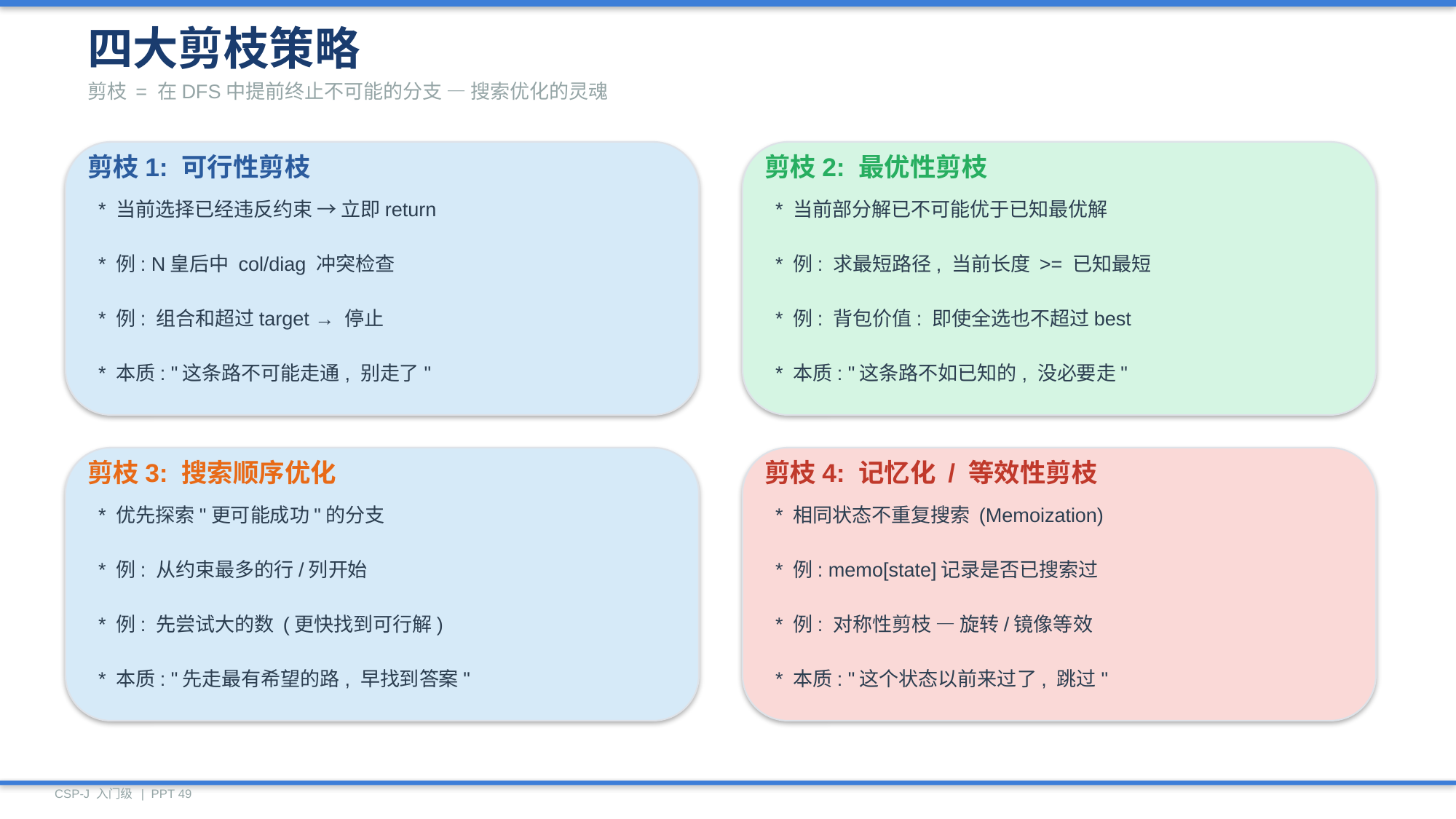

四大剪枝策略
剪枝 = 在DFS中提前终止不可能的分支 — 搜索优化的灵魂

剪枝1: 可行性剪枝
剪枝2: 最优性剪枝
* 当前选择已经违反约束 → 立即return
* 当前部分解已不可能优于已知最优解
* 例: N皇后中 col/diag 冲突检查
* 例: 求最短路径, 当前长度 >= 已知最短
* 例: 组合和超过target → 停止
* 例: 背包价值: 即使全选也不超过best
* 本质: "这条路不可能走通, 别走了"
* 本质: "这条路不如已知的, 没必要走"

剪枝3: 搜索顺序优化
剪枝4: 记忆化 / 等效性剪枝
* 优先探索"更可能成功"的分支
* 相同状态不重复搜索 (Memoization)
* 例: 从约束最多的行/列开始
* 例: memo[state]记录是否已搜索过
* 例: 先尝试大的数 (更快找到可行解)
* 例: 对称性剪枝 — 旋转/镜像等效
* 本质: "先走最有希望的路, 早找到答案"
* 本质: "这个状态以前来过了, 跳过"

CSP-J 入门级  |  PPT 49